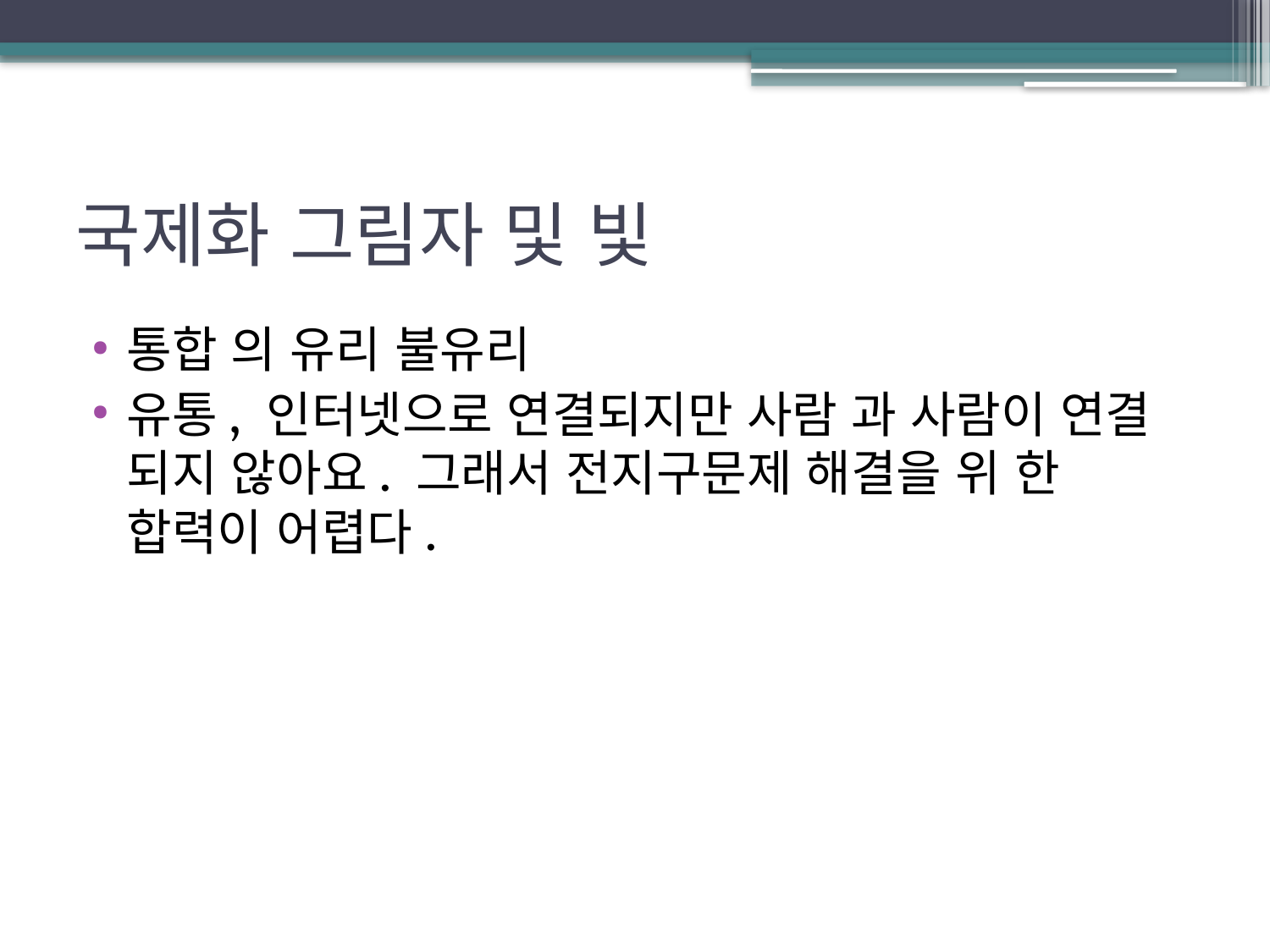

# 국제화 그림자 및 빛
통합 의 유리 불유리
유통, 인터넷으로 연결되지만 사람 과 사람이 연결 되지 않아요. 그래서 전지구문제 해결을 위 한 합력이 어렵다.